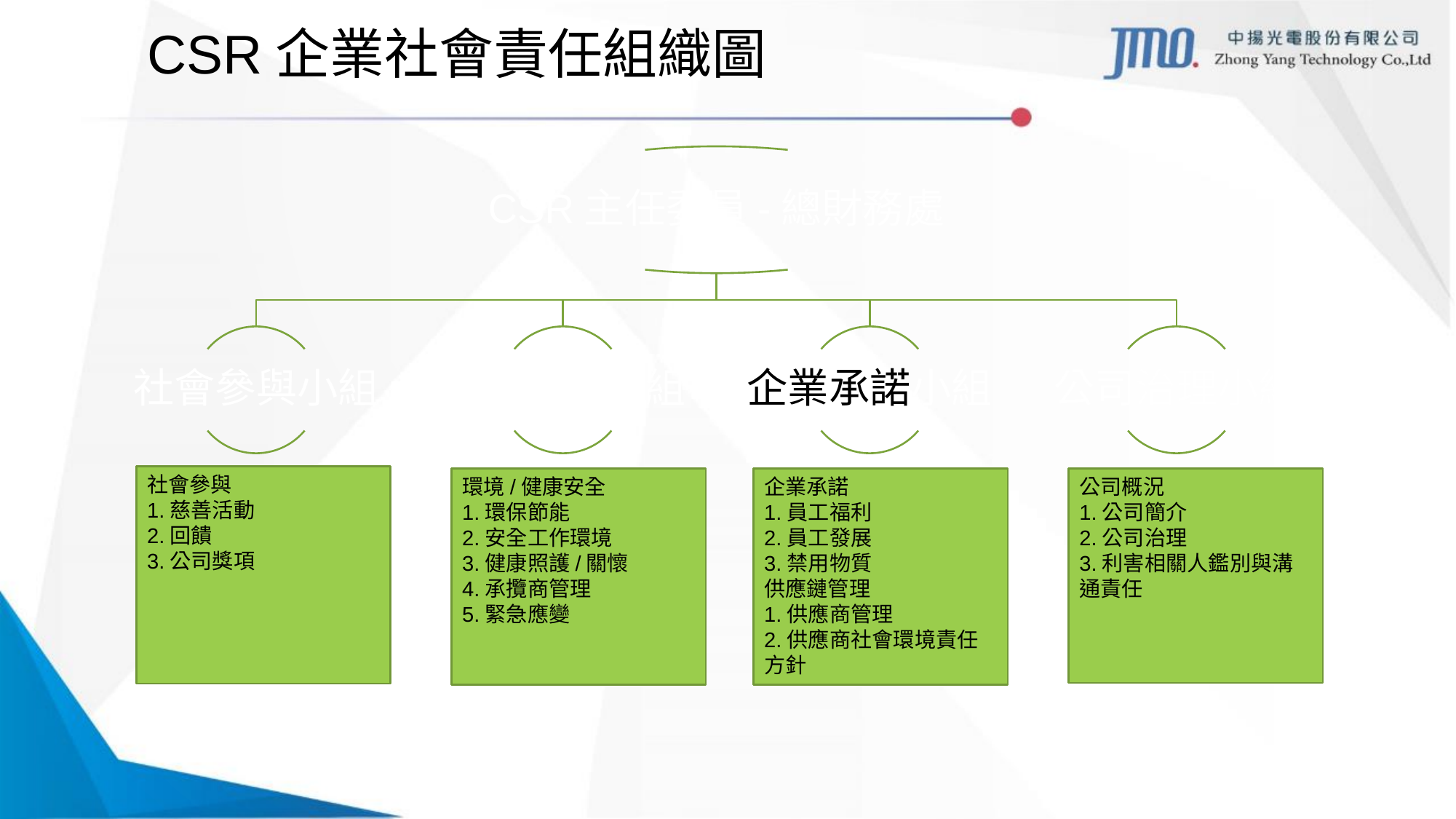

# CSR企業社會責任組織圖
CSR主任委員-總財務處
公司治理小組
企業承諾小組
環境永續小組
社會參與小組
社會參與
1.慈善活動
2.回饋
3.公司獎項
環境/健康安全
1.環保節能
2.安全工作環境
3.健康照護/關懷
4.承攬商管理
5.緊急應變

企業承諾
1.員工福利
2.員工發展
3.禁用物質
供應鏈管理
1.供應商管理
2.供應商社會環境責任方針

公司概況
1.公司簡介
2.公司治理
3.利害相關人鑑別與溝通責任